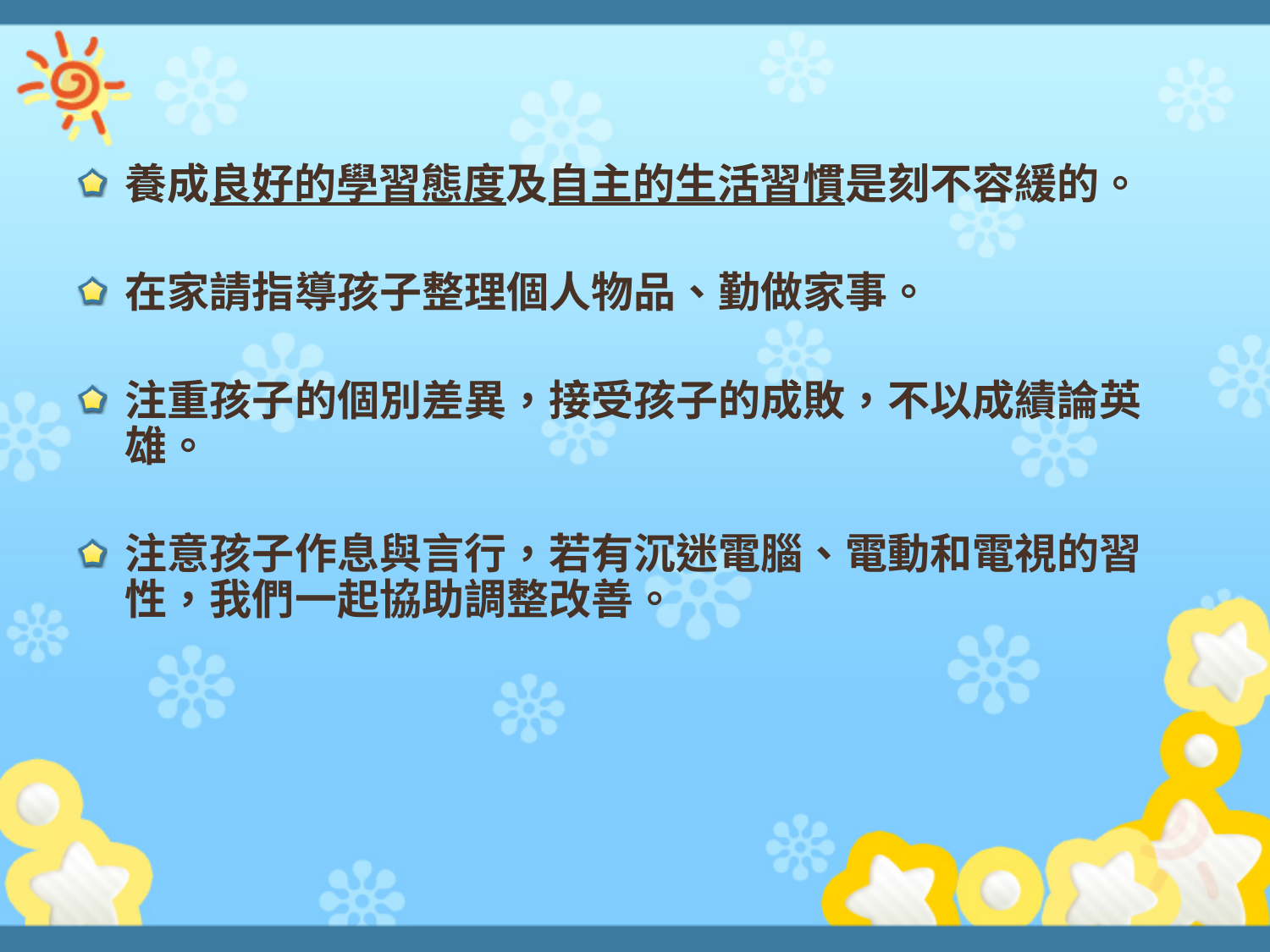

養成良好的學習態度及自主的生活習慣是刻不容緩的。

在家請指導孩子整理個人物品、勤做家事。

注重孩子的個別差異，接受孩子的成敗，不以成績論英雄。

注意孩子作息與言行，若有沉迷電腦、電動和電視的習性，我們一起協助調整改善。